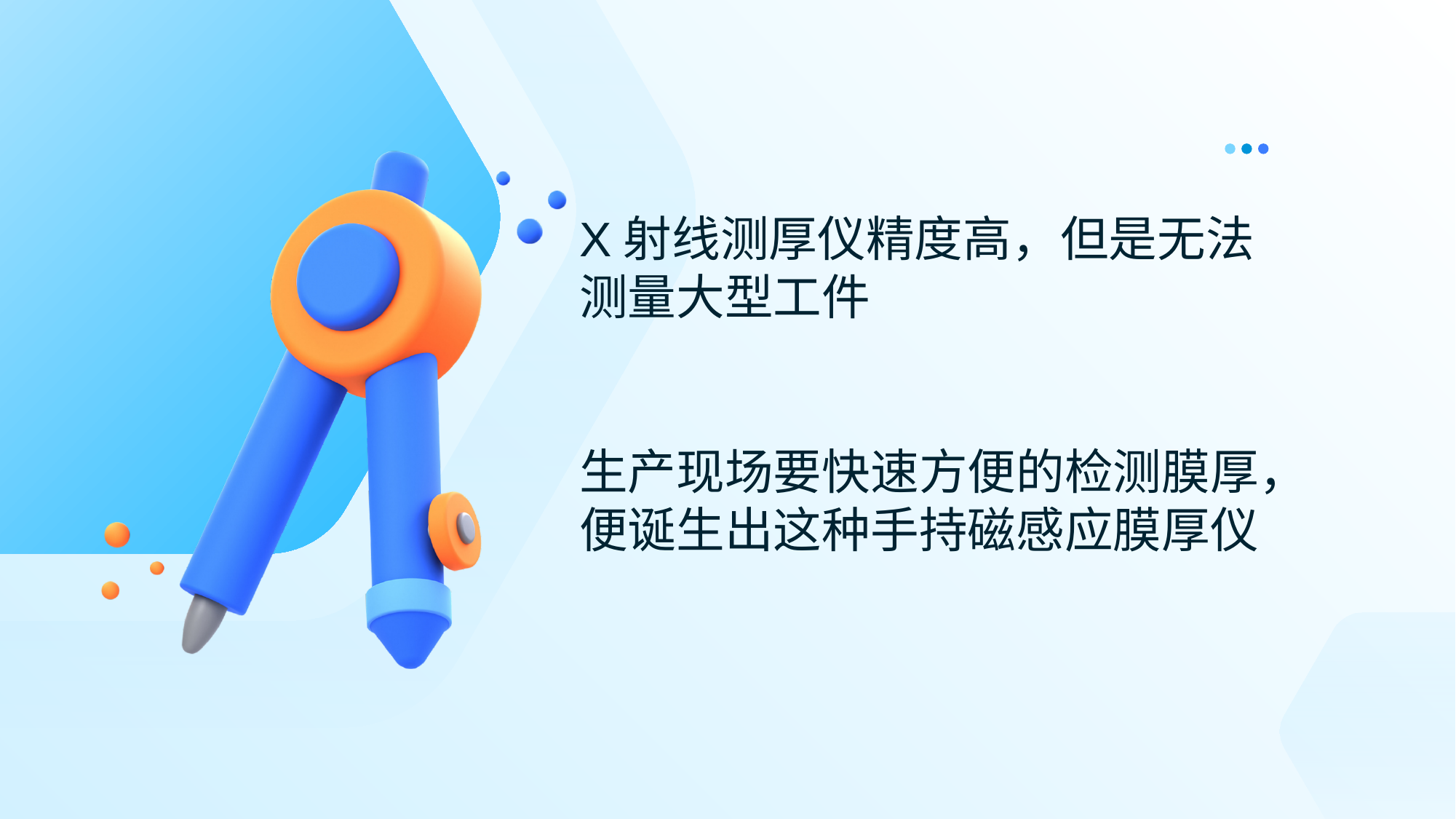

# X射线测厚仪精度高，但是无法测量大型工件 生产现场要快速方便的检测膜厚，便诞生出这种手持磁感应膜厚仪